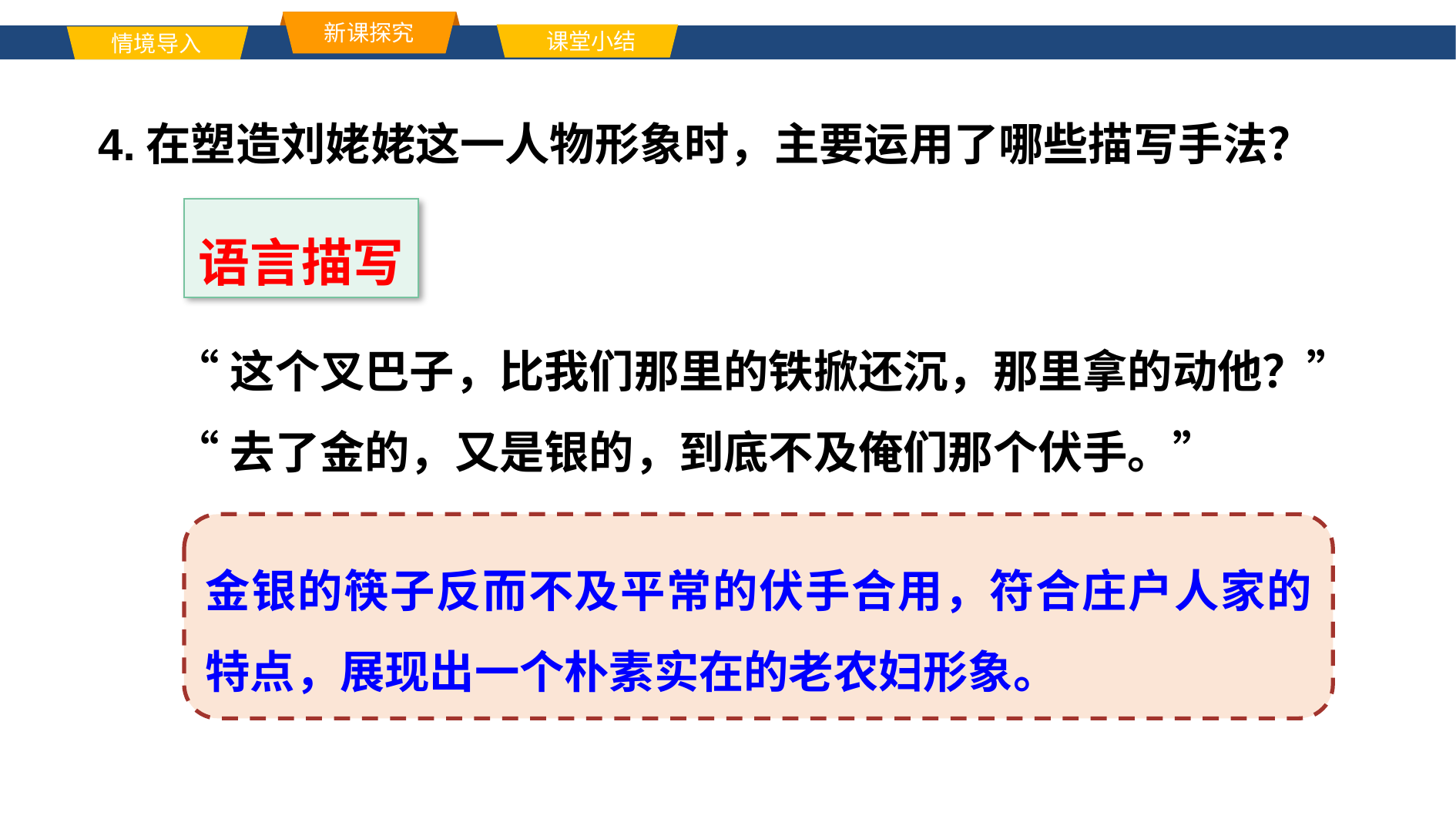

新课探究
课堂小结

情境导入

单击此处添加标题文本内容
4.在塑造刘姥姥这一人物形象时，主要运用了哪些描写手法？
语言描写
“这个叉巴子，比我们那里的铁掀还沉，那里拿的动他？”
“去了金的，又是银的，到底不及俺们那个伏手。”
金银的筷子反而不及平常的伏手合用，符合庄户人家的特点，展现出一个朴素实在的老农妇形象。